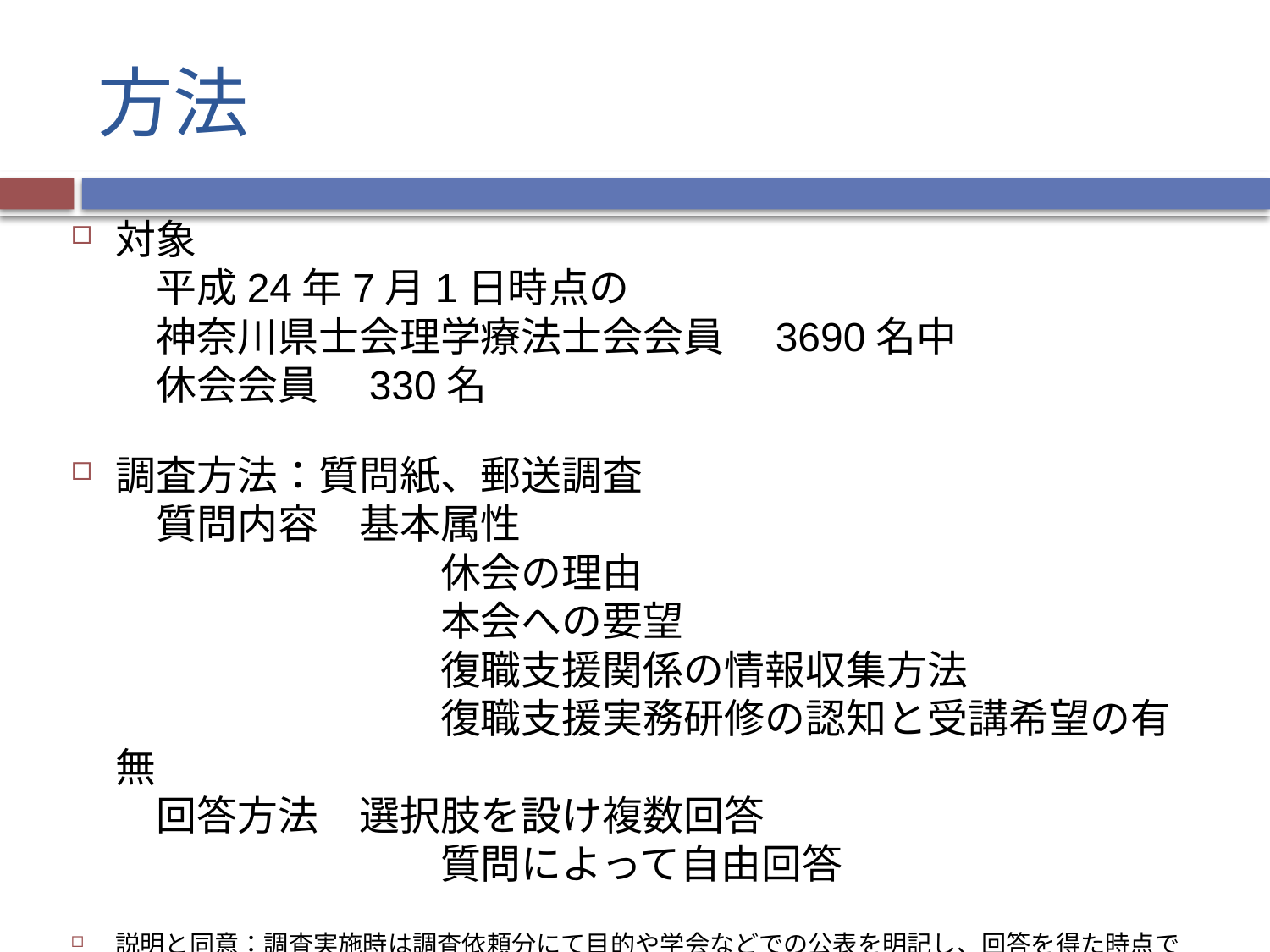

# 方法
対象
　平成24年7月1日時点の
　神奈川県士会理学療法士会会員　3690名中　
　休会会員　330名

調査方法：質問紙、郵送調査
　質問内容　基本属性
　　　　　　　　休会の理由
　　　　　　　　本会への要望
　　　　　　　　復職支援関係の情報収集方法
　　　　　　　　復職支援実務研修の認知と受講希望の有無
　回答方法　選択肢を設け複数回答
　　　　　　　　質問によって自由回答

説明と同意：調査実施時は調査依頼分にて目的や学会などでの公表を明記し、回答を得た時点での同意
　　　　　　　　を得たものとした